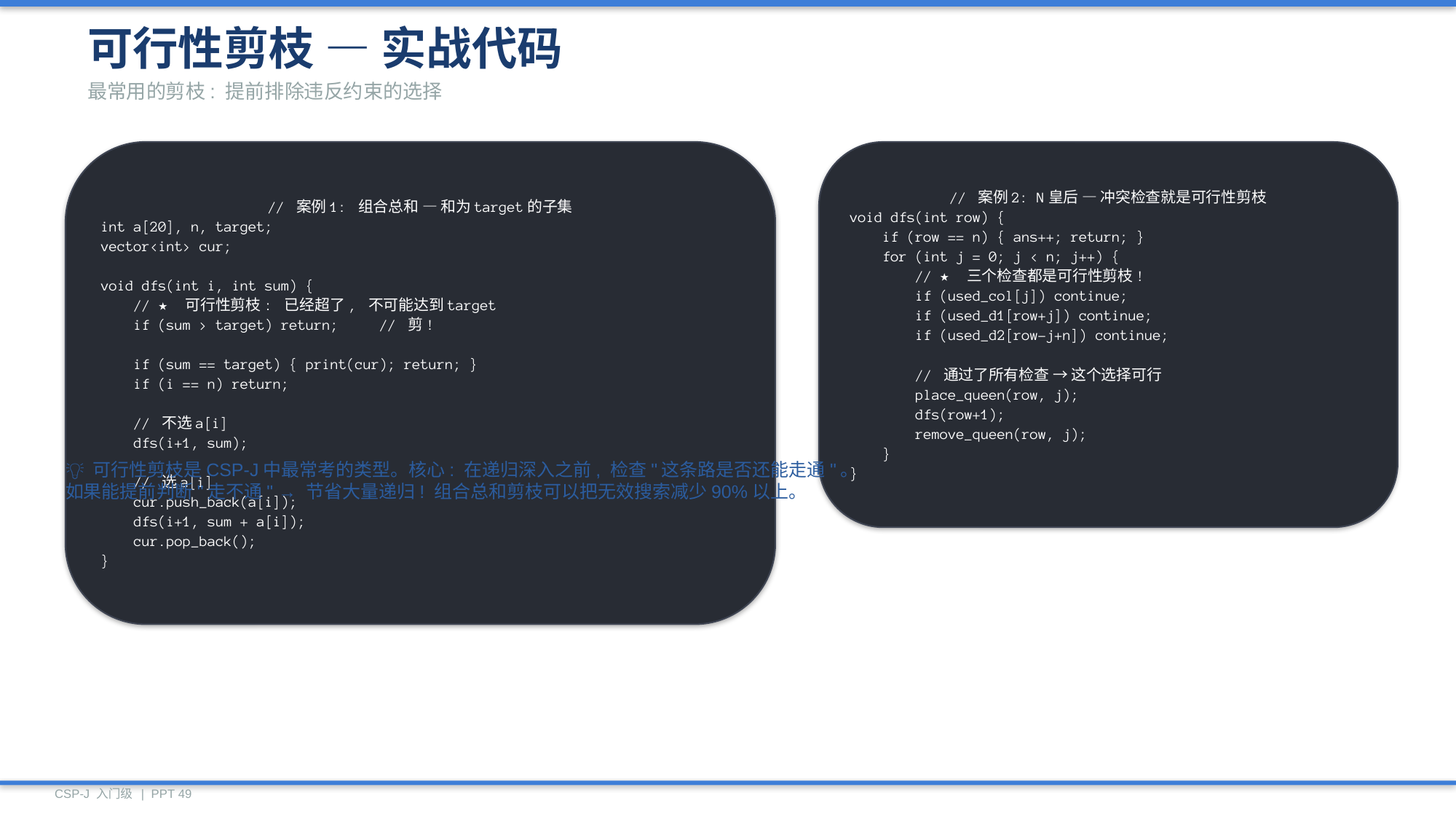

可行性剪枝 — 实战代码
最常用的剪枝: 提前排除违反约束的选择
// 案例1: 组合总和 — 和为target的子集
int a[20], n, target;
vector<int> cur;

void dfs(int i, int sum) {
    // ★ 可行性剪枝: 已经超了, 不可能达到target
    if (sum > target) return;     // 剪!

    if (sum == target) { print(cur); return; }
    if (i == n) return;

    // 不选a[i]
    dfs(i+1, sum);

    // 选a[i]
    cur.push_back(a[i]);
    dfs(i+1, sum + a[i]);
    cur.pop_back();
}
// 案例2: N皇后 — 冲突检查就是可行性剪枝
void dfs(int row) {
    if (row == n) { ans++; return; }
    for (int j = 0; j < n; j++) {
        // ★ 三个检查都是可行性剪枝!
        if (used_col[j]) continue;
        if (used_d1[row+j]) continue;
        if (used_d2[row-j+n]) continue;

        // 通过了所有检查 → 这个选择可行
        place_queen(row, j);
        dfs(row+1);
        remove_queen(row, j);
    }
}
💡 可行性剪枝是CSP-J中最常考的类型。核心: 在递归深入之前, 检查"这条路是否还能走通"。
如果能提前判断"走不通" → 节省大量递归! 组合总和剪枝可以把无效搜索减少90%以上。

CSP-J 入门级  |  PPT 49